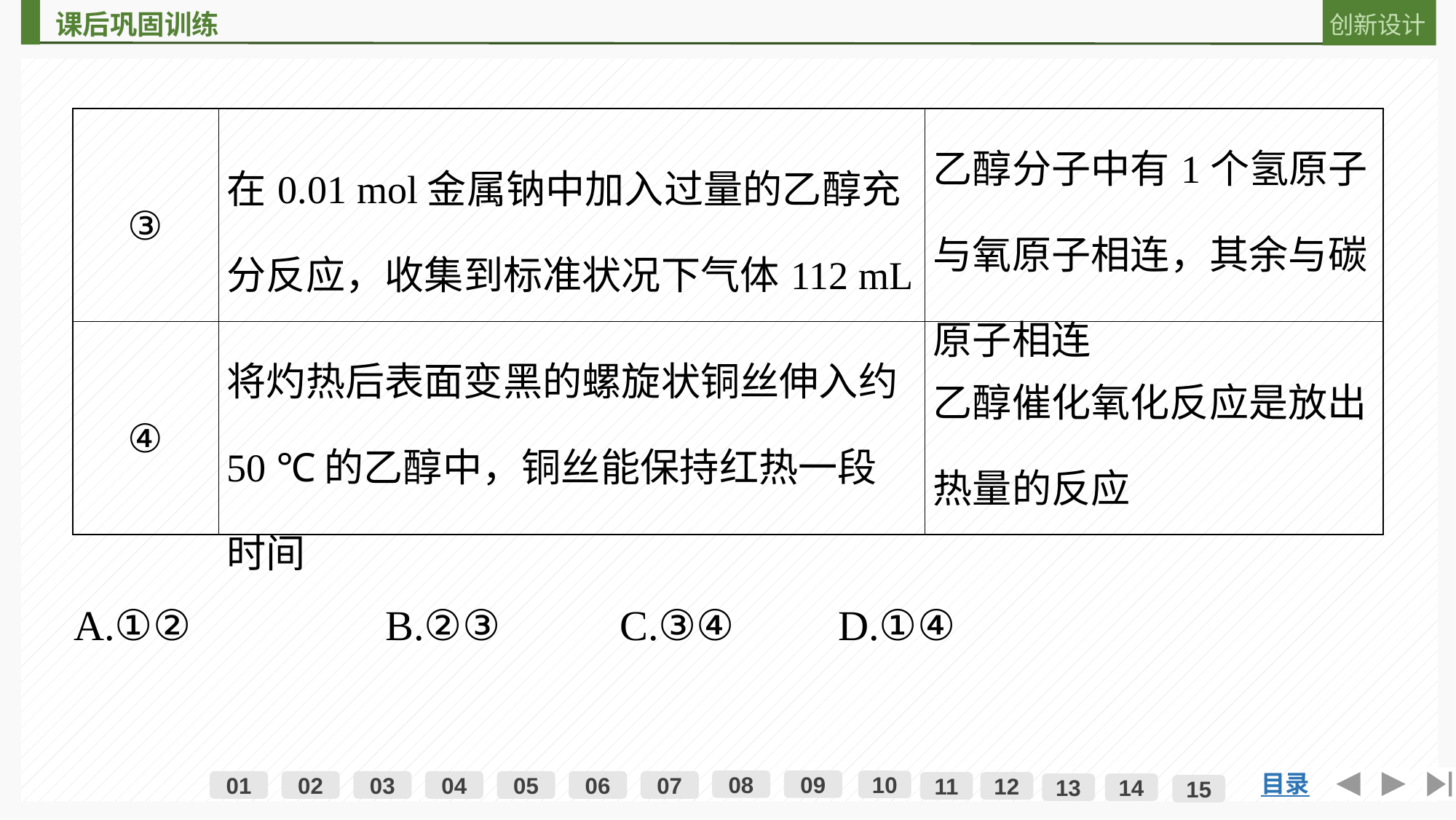

| ③ | 在0.01 mol金属钠中加入过量的乙醇充分反应，收集到标准状况下气体112 mL | 乙醇分子中有1个氢原子与氧原子相连，其余与碳原子相连 |
| --- | --- | --- |
| ④ | 将灼热后表面变黑的螺旋状铜丝伸入约50 ℃的乙醇中，铜丝能保持红热一段时间 | 乙醇催化氧化反应是放出热量的反应 |
A.①②  	B.②③  	C.③④  	D.①④